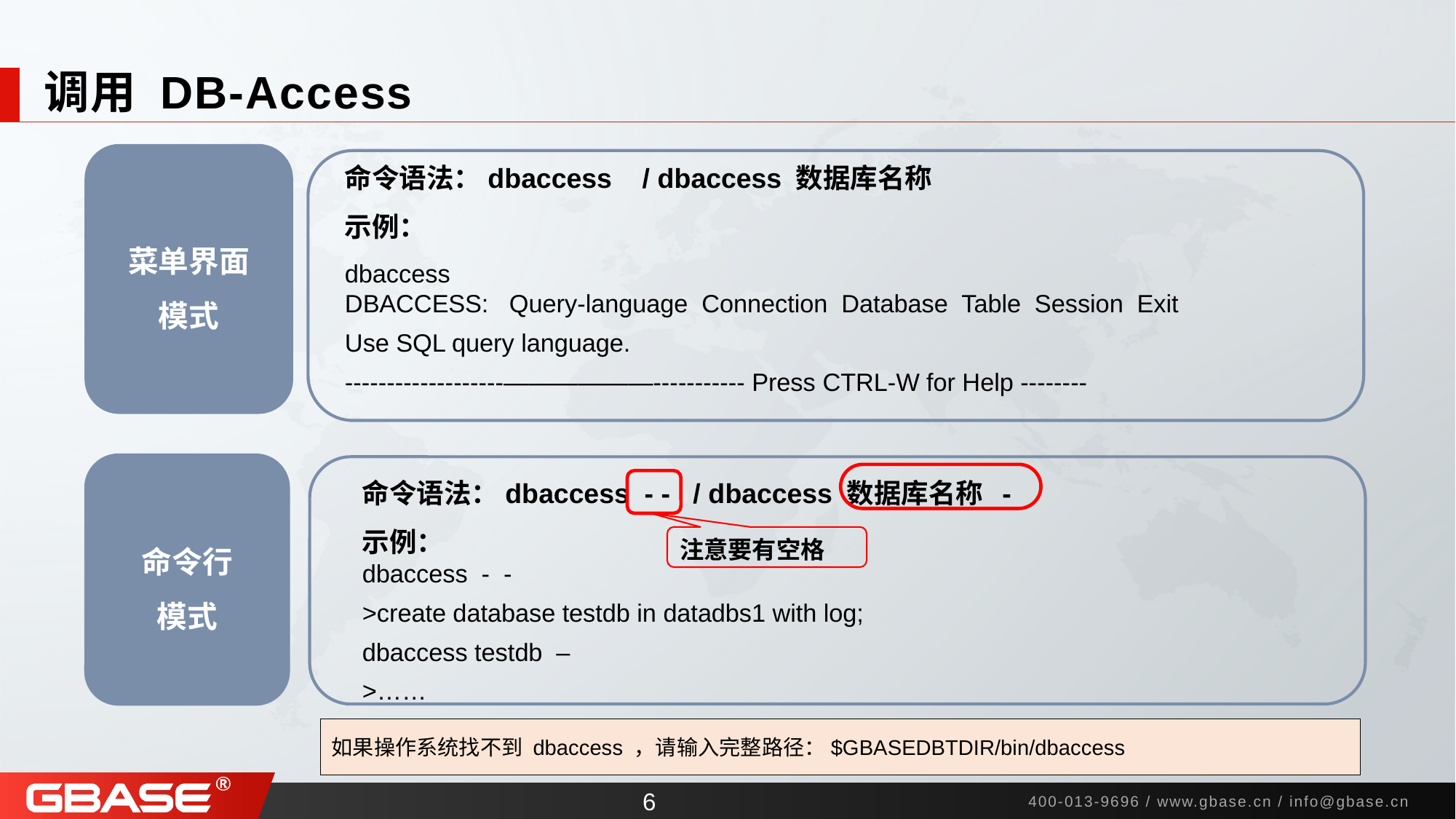

# 调用 DB-Access

命令语法：dbaccess    / dbaccess 数据库名称
示例：
dbaccess
DBACCESS:   Query-language  Connection  Database  Table  Session  Exit
Use SQL query language.
-------------------——————----------- Press CTRL-W for Help --------
菜单界面
模式

命令行
模式
命令语法：dbaccess  - -   / dbaccess 数据库名称  -
示例：
dbaccess  -  -
>create database testdb in datadbs1 with log;
dbaccess testdb  –
>……

注意要有空格
如果操作系统找不到 dbaccess ，请输入完整路径：$GBASEDBTDIR/bin/dbaccess